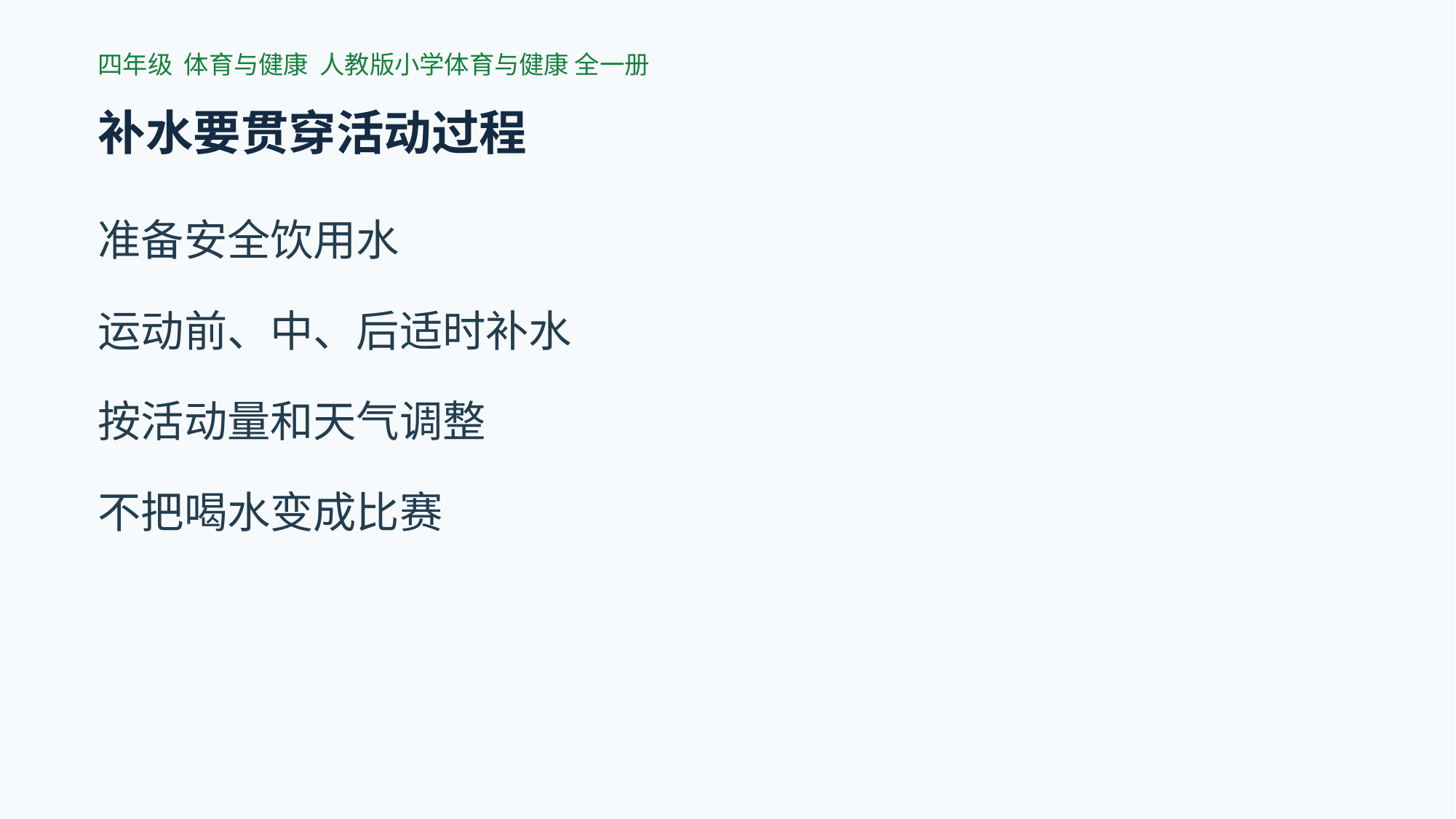

四年级  体育与健康  人教版小学体育与健康 全一册
补水要贯穿活动过程
准备安全饮用水
运动前、中、后适时补水
按活动量和天气调整
不把喝水变成比赛